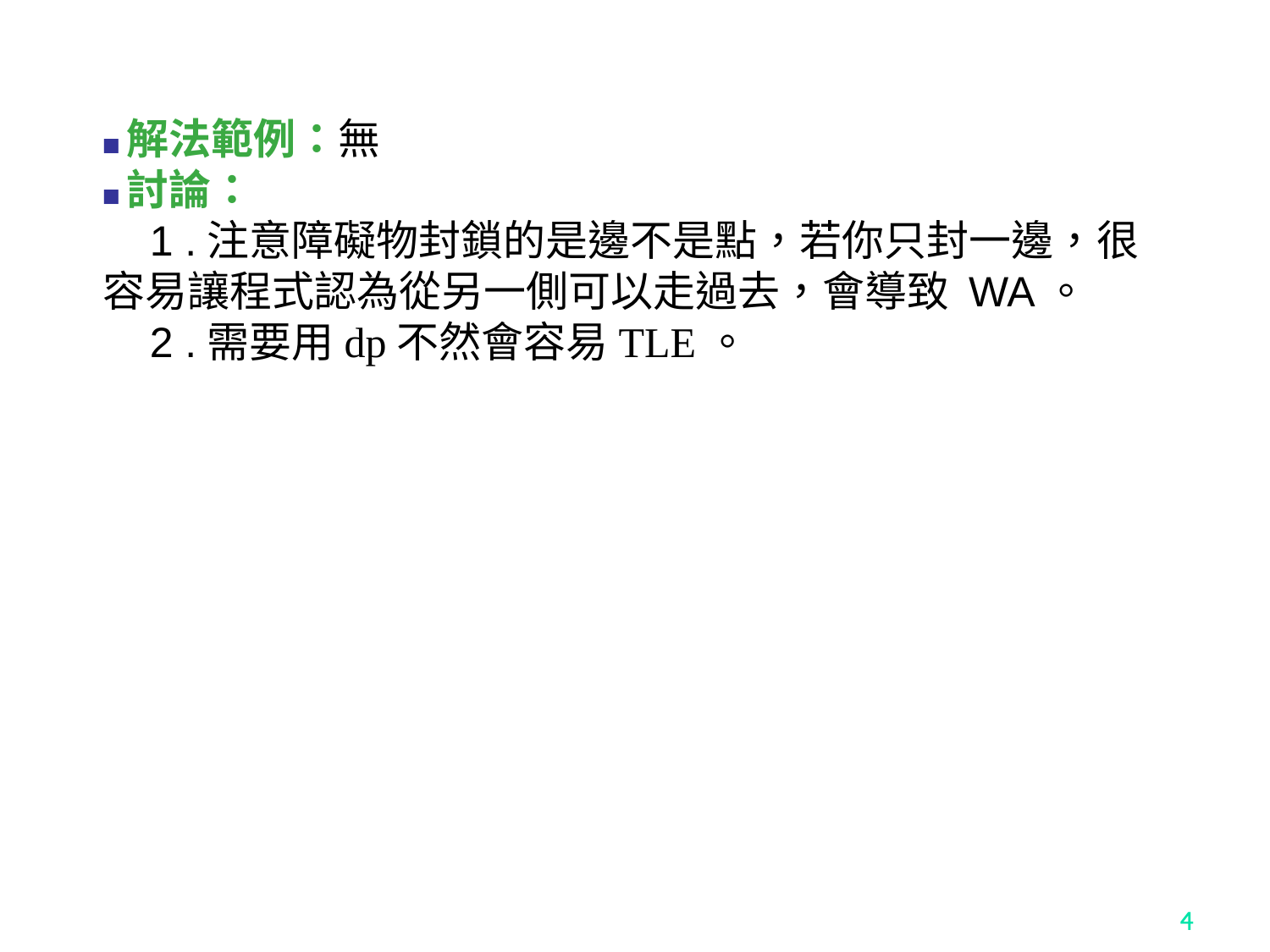

◼︎解法範例：無
◼︎討論：
    1 .注意障礙物封鎖的是邊不是點，若你只封一邊，很容易讓程式認為從另一側可以走過去，會導致 WA。
    2 .需要用dp不然會容易TLE。
4